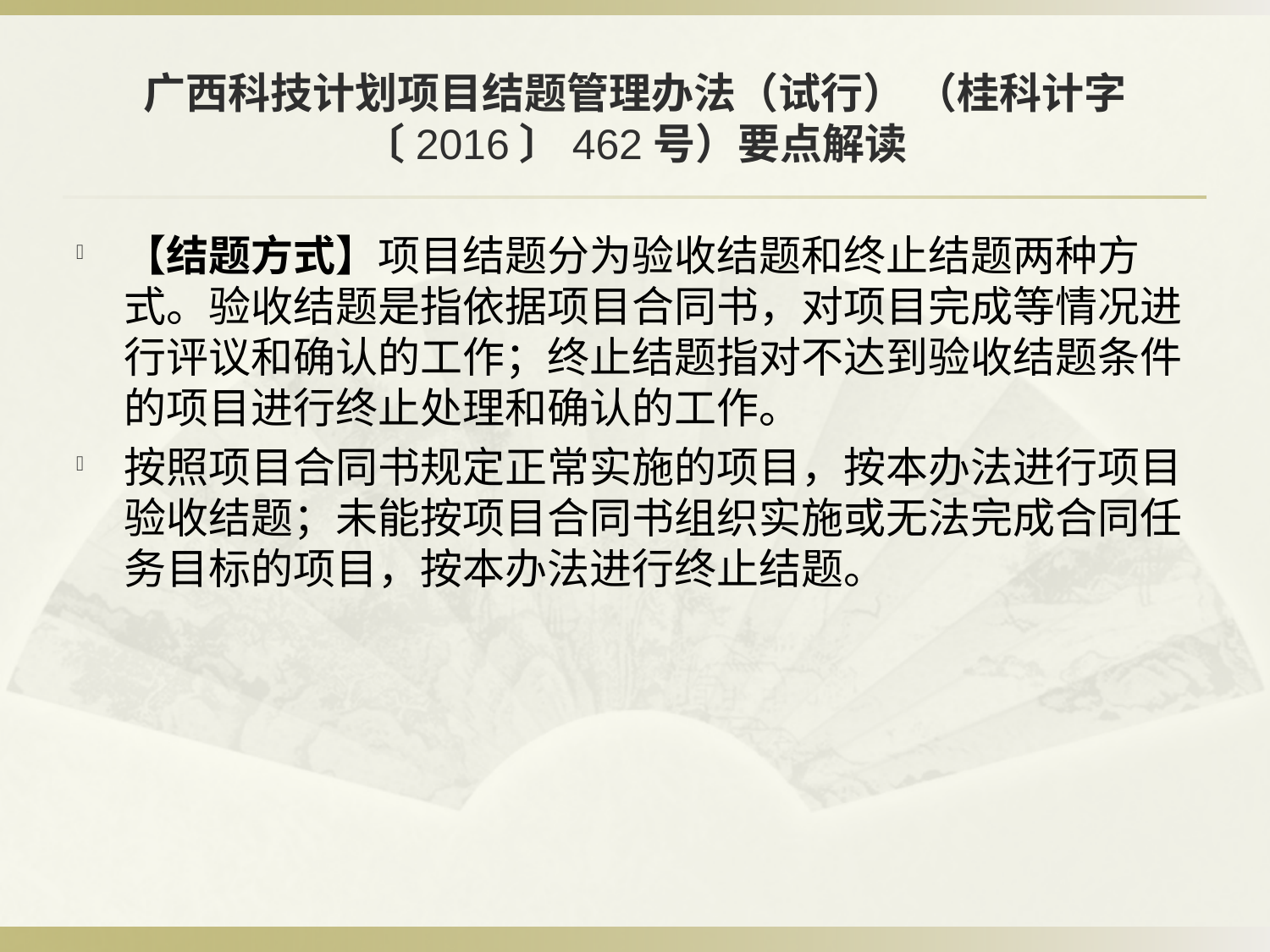

# 广西科技计划项目结题管理办法（试行） （桂科计字〔2016〕462号）要点解读
【结题方式】项目结题分为验收结题和终止结题两种方式。验收结题是指依据项目合同书，对项目完成等情况进行评议和确认的工作；终止结题指对不达到验收结题条件的项目进行终止处理和确认的工作。
按照项目合同书规定正常实施的项目，按本办法进行项目验收结题；未能按项目合同书组织实施或无法完成合同任务目标的项目，按本办法进行终止结题。